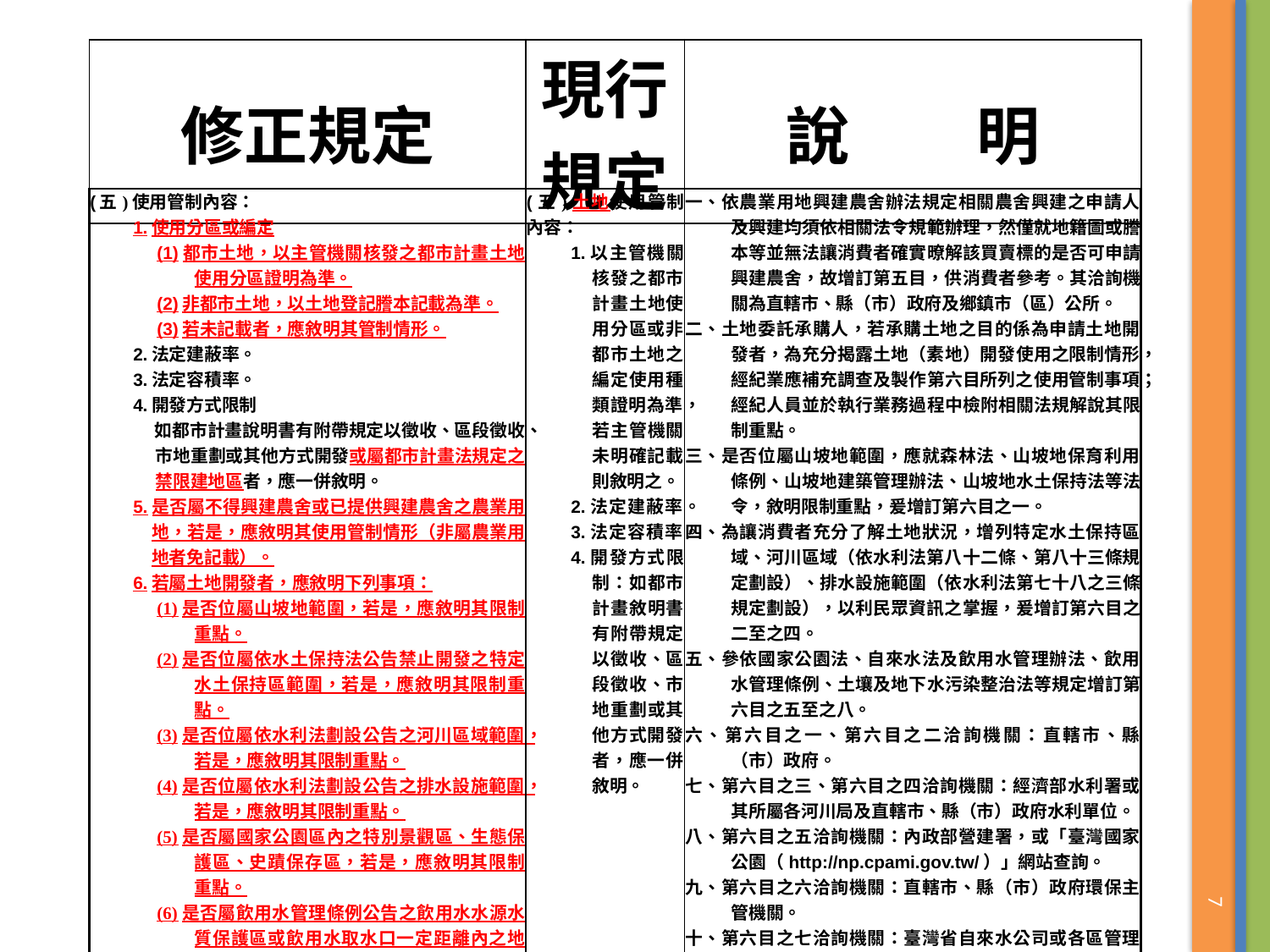

| 修正規定 | 現行規定 | 說　　明 |
| --- | --- | --- |
| (五)使用管制內容： 1.使用分區或編定 (1)都市土地，以主管機關核發之都市計畫土地使用分區證明為準。 (2)非都市土地，以土地登記謄本記載為準。 (3)若未記載者，應敘明其管制情形。 2.法定建蔽率。 3.法定容積率。 4.開發方式限制 如都市計畫說明書有附帶規定以徵收、區段徵收、市地重劃或其他方式開發或屬都市計畫法規定之禁限建地區者，應一併敘明。 5.是否屬不得興建農舍或已提供興建農舍之農業用地，若是，應敘明其使用管制情形（非屬農業用地者免記載）。 6.若屬土地開發者，應敘明下列事項： (1)是否位屬山坡地範圍，若是，應敘明其限制重點。 (2)是否位屬依水土保持法公告禁止開發之特定水土保持區範圍，若是，應敘明其限制重點。 (3)是否位屬依水利法劃設公告之河川區域範圍，若是，應敘明其限制重點。 (4)是否位屬依水利法劃設公告之排水設施範圍，若是，應敘明其限制重點。 (5)是否屬國家公園區內之特別景觀區、生態保護區、史蹟保存區，若是，應敘明其限制重點。 (6)是否屬飲用水管理條例公告之飲用水水源水質保護區或飲用水取水口一定距離內之地區，若是，應敘明其限制重點。 (7)是否屬自來水法規定之水質水量保護區，若是，應敘明其限制重點。 (8)是否屬政府公告之土壤或地下水污染場址，若是，應敘明其限制重點。 | (五)土地使用管制內容： 1.以主管機關核發之都市計畫土地使用分區或非都市土地之編定使用種類證明為準，若主管機關未明確記載則敘明之。 2.法定建蔽率。 3.法定容積率。 4.開發方式限制：如都市計畫敘明書有附帶規定以徵收、區段徵收、市地重劃或其他方式開發者，應一併敘明。 | 一、依農業用地興建農舍辦法規定相關農舍興建之申請人及興建均須依相關法令規範辦理，然僅就地籍圖或謄本等並無法讓消費者確實暸解該買賣標的是否可申請興建農舍，故增訂第五目，供消費者參考。其洽詢機關為直轄市、縣（市）政府及鄉鎮市（區）公所。 二、土地委託承購人，若承購土地之目的係為申請土地開發者，為充分揭露土地（素地）開發使用之限制情形，經紀業應補充調查及製作第六目所列之使用管制事項；經紀人員並於執行業務過程中檢附相關法規解說其限制重點。 三、是否位屬山坡地範圍，應就森林法、山坡地保育利用條例、山坡地建築管理辦法、山坡地水土保持法等法令，敘明限制重點，爰增訂第六目之一。 四、為讓消費者充分了解土地狀況，增列特定水土保持區域、河川區域（依水利法第八十二條、第八十三條規定劃設）、排水設施範圍（依水利法第七十八之三條規定劃設），以利民眾資訊之掌握，爰增訂第六目之二至之四。 五、參依國家公園法、自來水法及飲用水管理辦法、飲用水管理條例、土壤及地下水污染整治法等規定增訂第六目之五至之八。 六、第六目之一、第六目之二洽詢機關：直轄市、縣（市）政府。 七、第六目之三、第六目之四洽詢機關：經濟部水利署或其所屬各河川局及直轄市、縣（市）政府水利單位。 八、第六目之五洽詢機關：內政部營建署，或「臺灣國家公園（http://np.cpami.gov.tw/）」網站查詢。 九、第六目之六洽詢機關：直轄市、縣（市）政府環保主管機關。 十、第六目之七洽詢機關：臺灣省自來水公司或各區管理處。 十一、第六目之八洽詢機關：行政院環境保護署及直轄市、縣（市）政府環保主管機關，或至行政院環境保護署「土壤及地下水污染整治網(http://sgw.epa.gov.tw/public/index.asp)」查詢污染場址。 |
| --- | --- | --- |
7